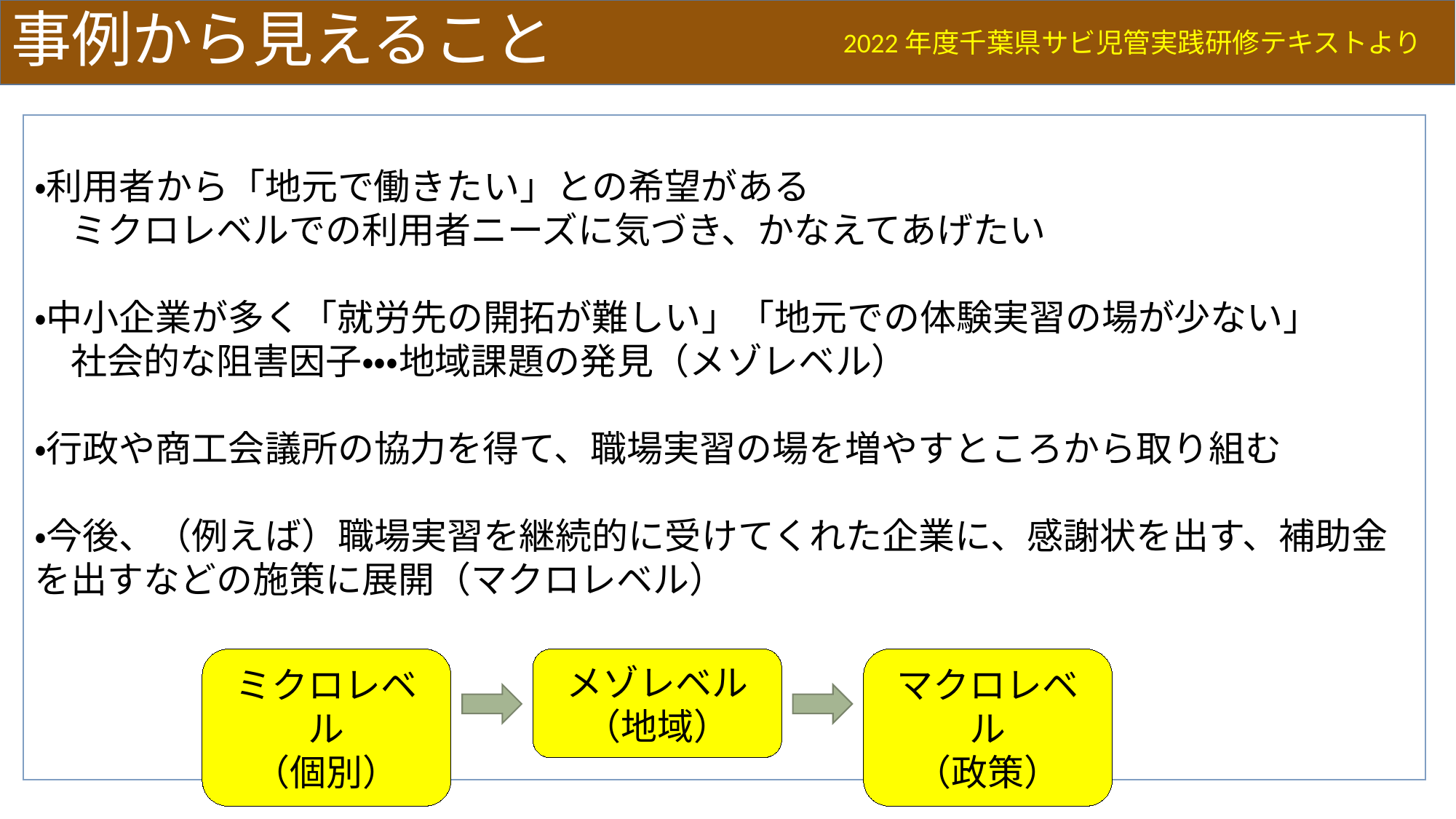

# 事例から見えること
2022年度千葉県サビ児管実践研修テキストより
・利用者から「地元で働きたい」との希望がある
　ミクロレベルでの利用者ニーズに気づき、かなえてあげたい

・中小企業が多く「就労先の開拓が難しい」「地元での体験実習の場が少ない」
　社会的な阻害因子・・・地域課題の発見（メゾレベル）

・行政や商工会議所の協力を得て、職場実習の場を増やすところから取り組む

・今後、（例えば）職場実習を継続的に受けてくれた企業に、感謝状を出す、補助金を出すなどの施策に展開（マクロレベル）

ミクロレベル
（個別）
メゾレベル
（地域）
マクロレベル
（政策）